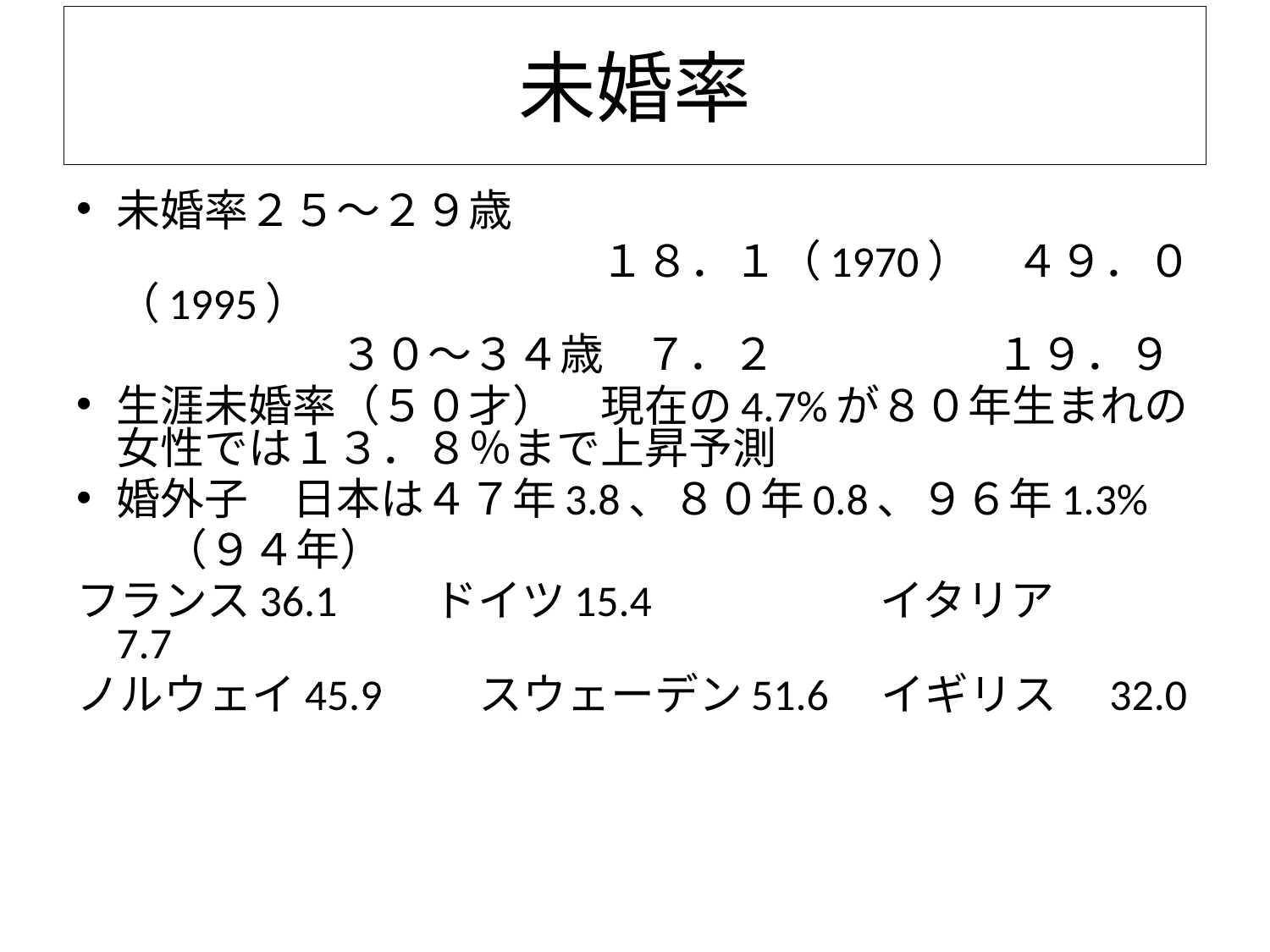

# 未婚率
未婚率２５～２９歳
　　　　　　　　　             １８．１（1970）　４９．０（1995）
　　　　　　３０～３４歳    ７．２　　　　　１９．９
生涯未婚率（５０才）　現在の4.7%が８０年生まれの女性では１３．８％まで上昇予測
婚外子　日本は４７年3.8、８０年0.8、９６年1.3%
　　（９４年）
フランス36.1　　ドイツ15.4　　　　　イタリア　7.7
ノルウェイ45.9　　スウェーデン51.6　イギリス　32.0